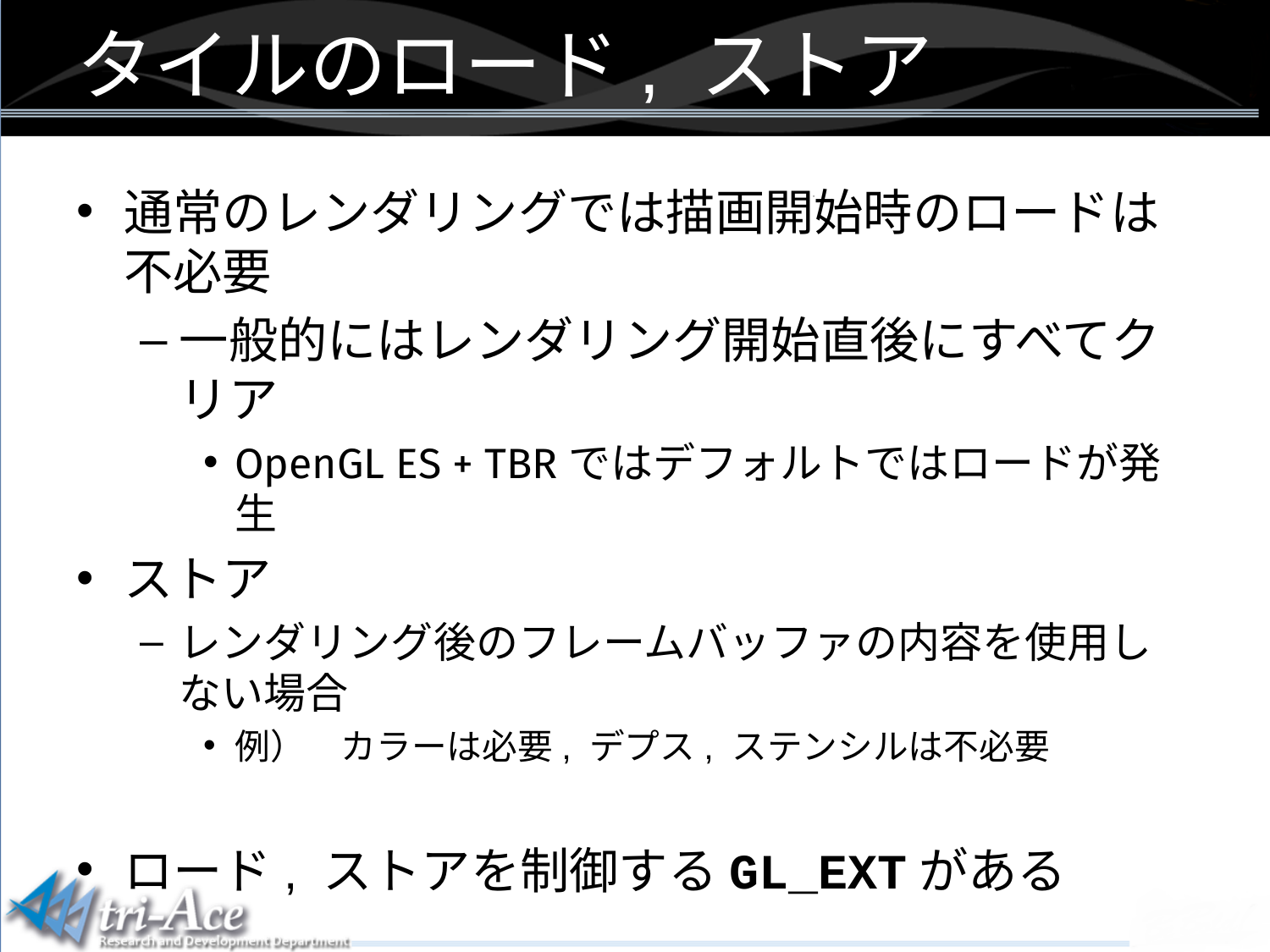

タイルのロード, ストア
通常のレンダリングでは描画開始時のロードは不必要
一般的にはレンダリング開始直後にすべてクリア
OpenGL ES + TBRではデフォルトではロードが発生
ストア
レンダリング後のフレームバッファの内容を使用しない場合
例）　カラーは必要, デプス, ステンシルは不必要

ロード, ストアを制御するGL_EXTがある